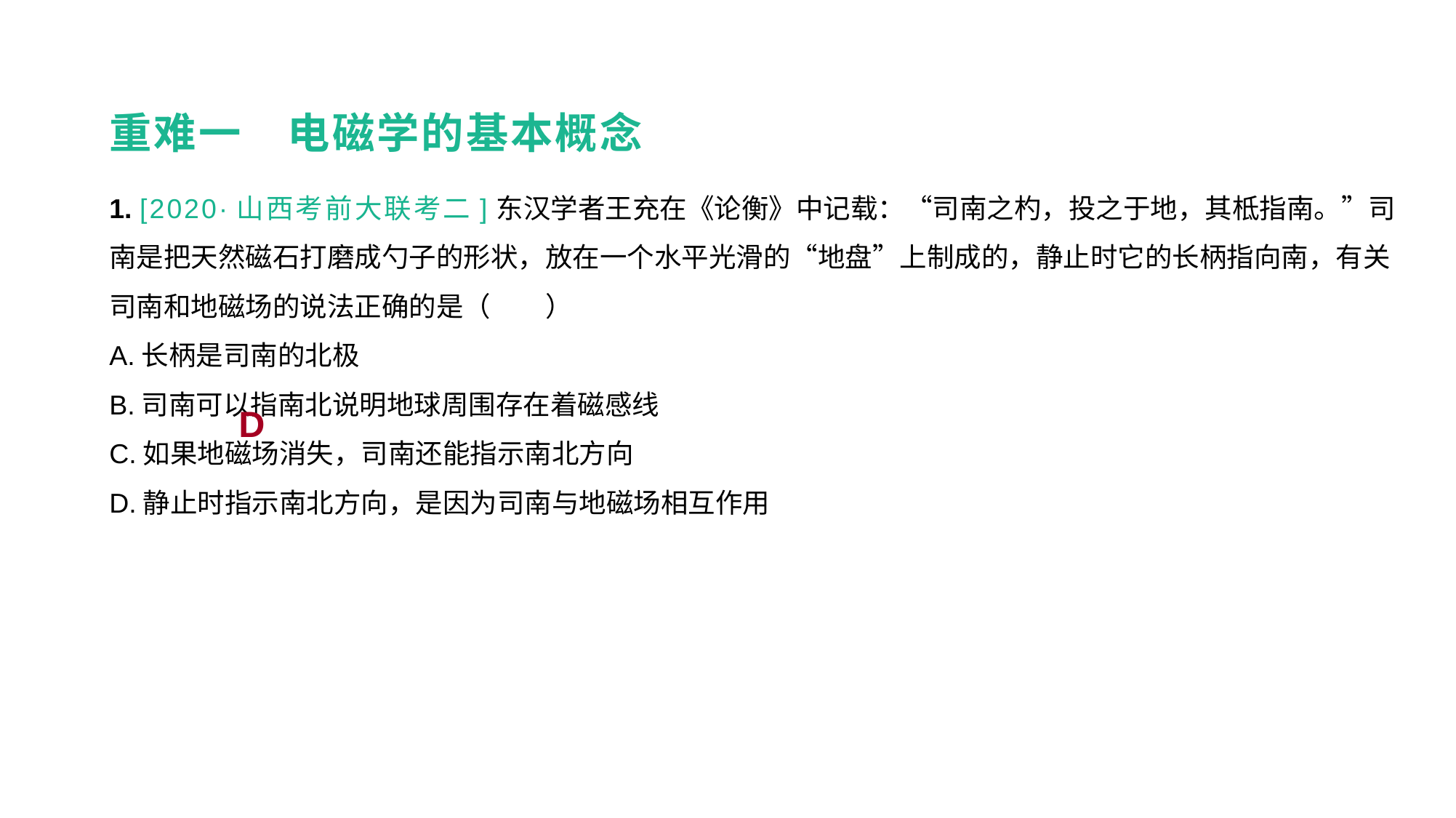

重难一　电磁学的基本概念
1. [2020·山西考前大联考二]东汉学者王充在《论衡》中记载：“司南之杓，投之于地，其柢指南。”司南是把天然磁石打磨成勺子的形状，放在一个水平光滑的“地盘”上制成的，静止时它的长柄指向南，有关司南和地磁场的说法正确的是（　　）
A.长柄是司南的北极
B.司南可以指南北说明地球周围存在着磁感线
C.如果地磁场消失，司南还能指示南北方向
D.静止时指示南北方向，是因为司南与地磁场相互作用
重难突破 能力提升
D